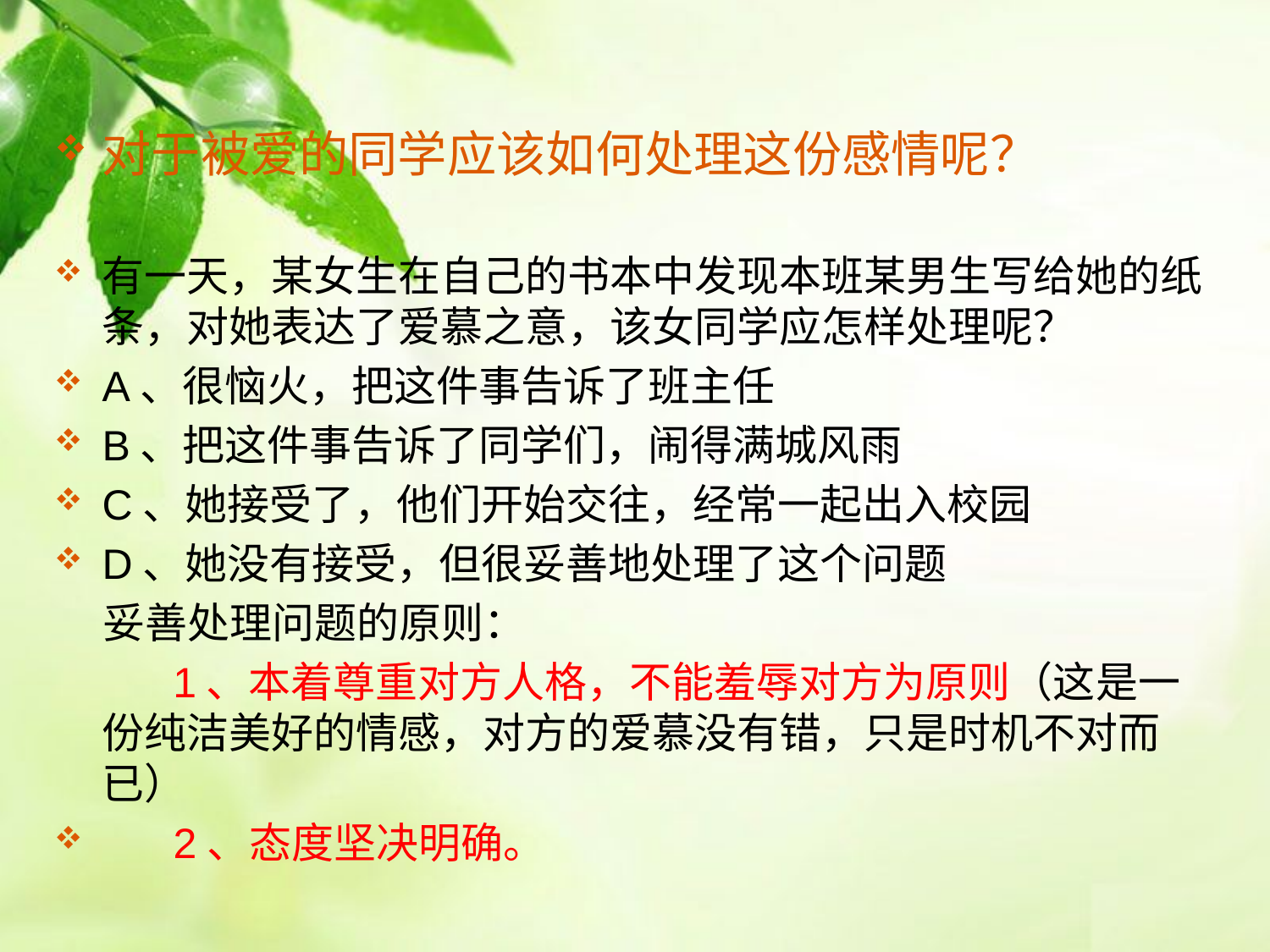

对于被爱的同学应该如何处理这份感情呢？

有一天，某女生在自己的书本中发现本班某男生写给她的纸条，对她表达了爱慕之意，该女同学应怎样处理呢？
A、很恼火，把这件事告诉了班主任
B、把这件事告诉了同学们，闹得满城风雨
C、她接受了，他们开始交往，经常一起出入校园
D、她没有接受，但很妥善地处理了这个问题
    妥善处理问题的原则：
          1、本着尊重对方人格，不能羞辱对方为原则（这是一份纯洁美好的情感，对方的爱慕没有错，只是时机不对而已）
      2、态度坚决明确。